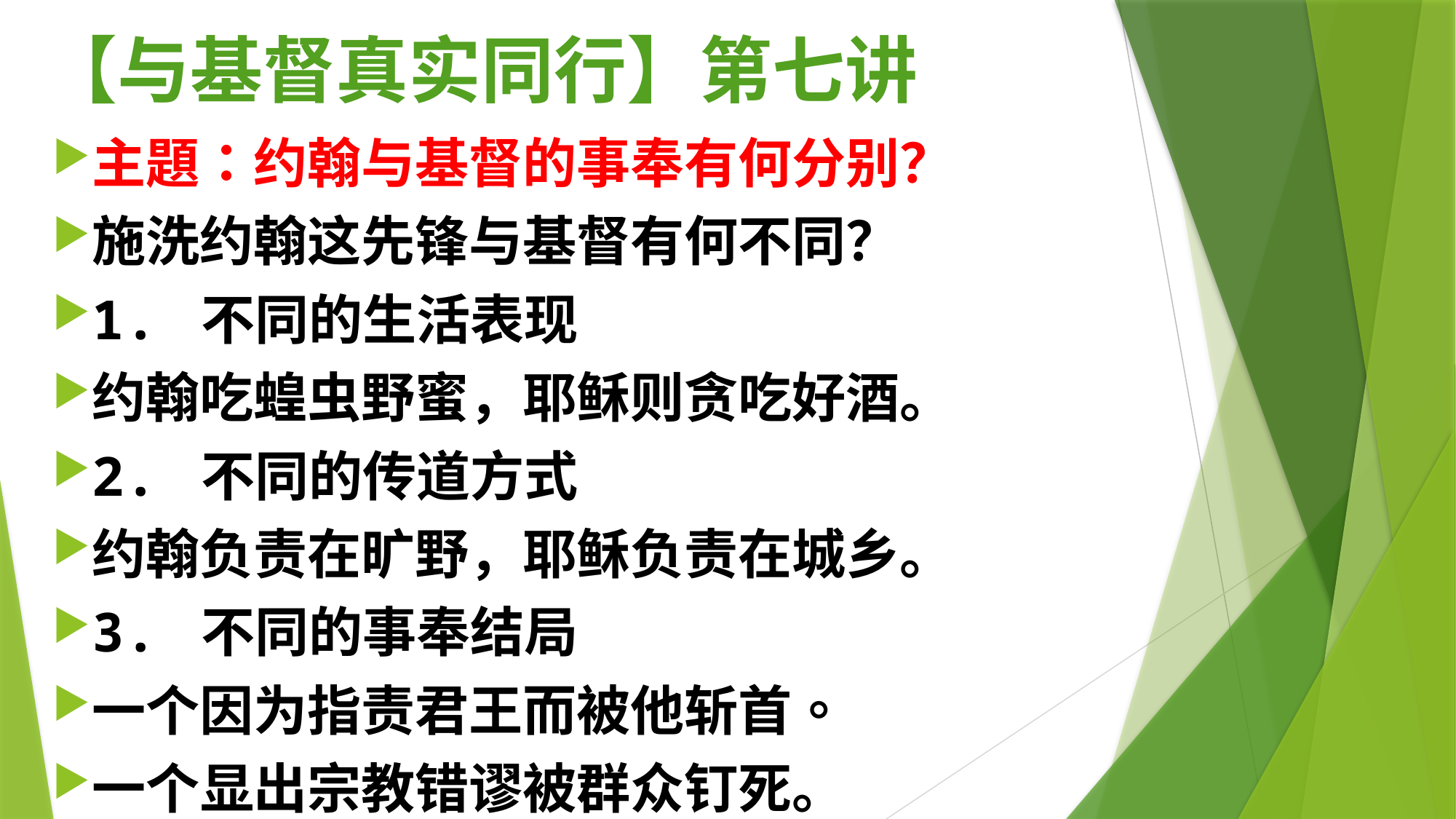

# 【与基督真实同行】第七讲
主題：约翰与基督的事奉有何分别？
施洗约翰这先锋与基督有何不同？
1. 不同的生活表现
约翰吃蝗虫野蜜，耶稣则贪吃好酒。
2. 不同的传道方式
约翰负责在旷野，耶稣负责在城乡。
3. 不同的事奉结局
一个因为指责君王而被他斩首。
一个显出宗教错谬被群众钉死。